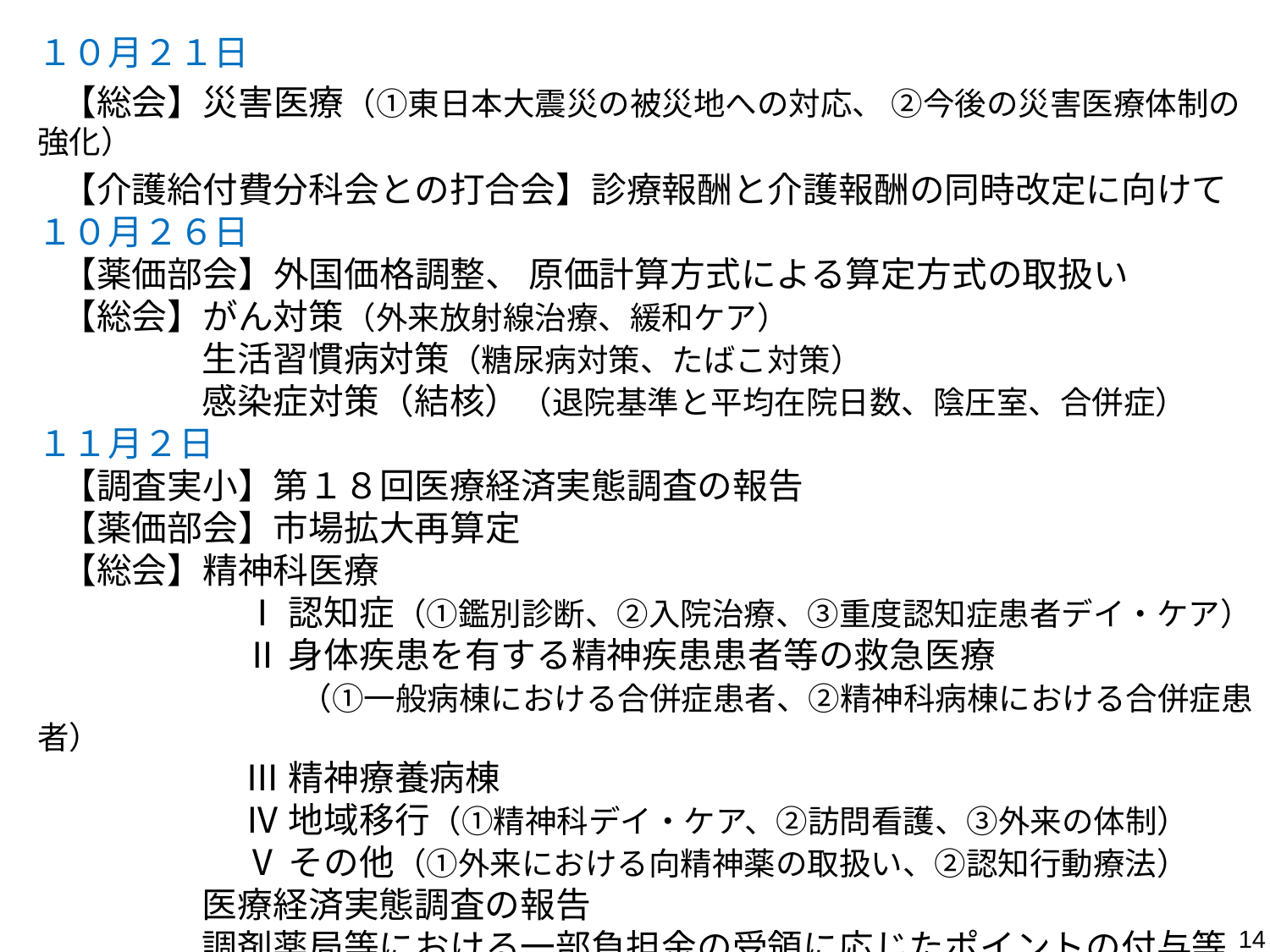

１０月２１日
  【総会】災害医療（①東日本大震災の被災地への対応、 ②今後の災害医療体制の強化）
  【介護給付費分科会との打合会】診療報酬と介護報酬の同時改定に向けて
１０月２６日
  【薬価部会】外国価格調整、 原価計算方式による算定方式の取扱い
  【総会】がん対策（外来放射線治療、緩和ケア）
　　　　   生活習慣病対策（糖尿病対策、たばこ対策）
　　　　   感染症対策（結核）（退院基準と平均在院日数、陰圧室、合併症）
１１月２日
  【調査実小】第１８回医療経済実態調査の報告
  【薬価部会】市場拡大再算定
  【総会】精神科医療
　　　　　    Ⅰ 認知症（①鑑別診断、②入院治療、③重度認知症患者デイ・ケア）
　　　　　    Ⅱ 身体疾患を有する精神疾患患者等の救急医療
　　　　　　 　 （①一般病棟における合併症患者、②精神科病棟における合併症患者）
　　　　　    Ⅲ 精神療養病棟
　　　　　    Ⅳ 地域移行（①精神科デイ・ケア、②訪問看護、③外来の体制）
　　　　　    Ⅴ その他（①外来における向精神薬の取扱い、②認知行動療法）
　　　　   医療経済実態調査の報告
　　　 　  調剤薬局等における一部負担金の受領に応じたポイントの付与等
14